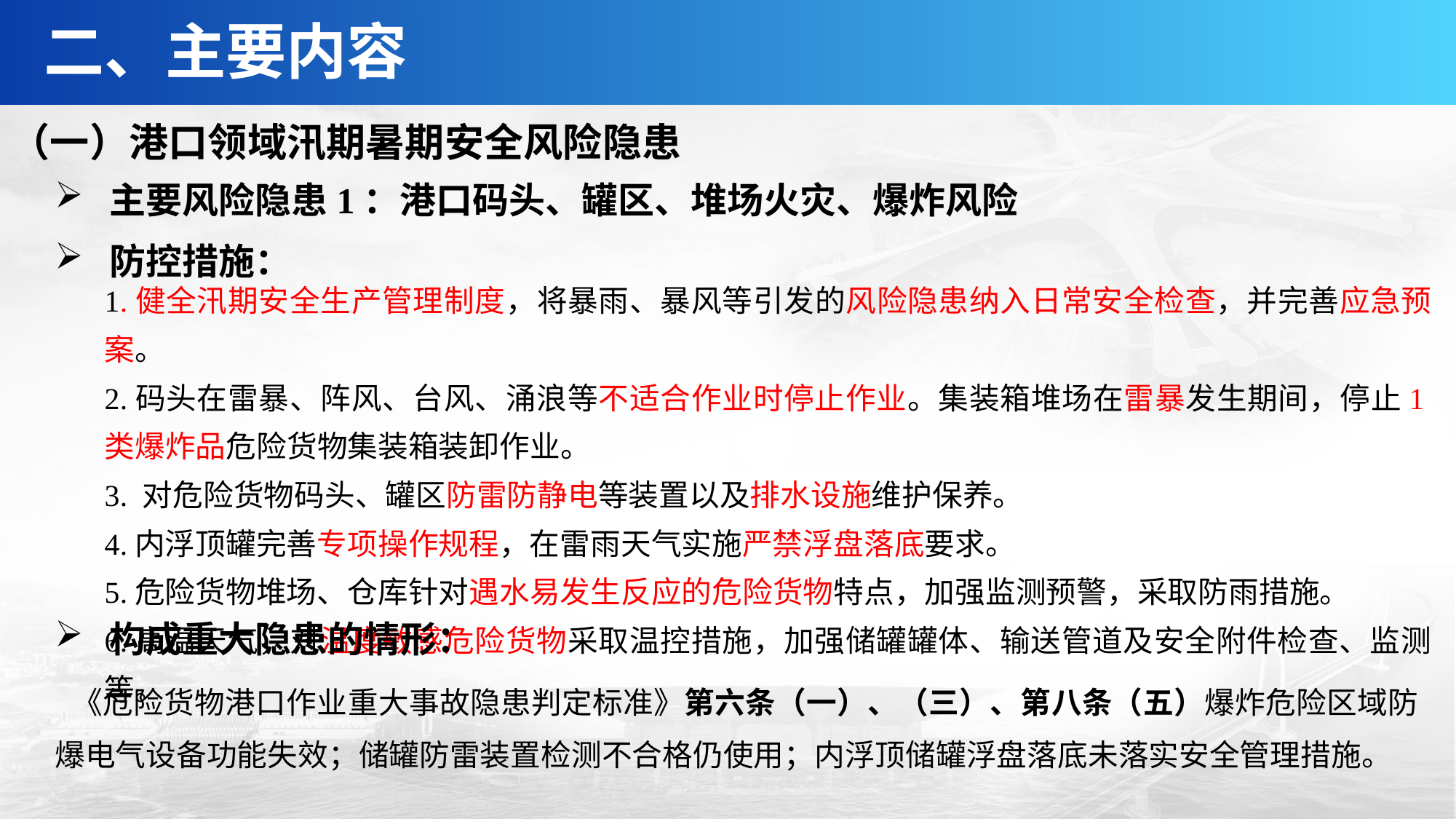

二、主要内容
（一）港口领域汛期暑期安全风险隐患
主要风险隐患1：港口码头、罐区、堆场火灾、爆炸风险
防控措施：
1.健全汛期安全生产管理制度，将暴雨、暴风等引发的风险隐患纳入日常安全检查，并完善应急预案。
2.码头在雷暴、阵风、台风、涌浪等不适合作业时停止作业。集装箱堆场在雷暴发生期间，停止1类爆炸品危险货物集装箱装卸作业。
3. 对危险货物码头、罐区防雷防静电等装置以及排水设施维护保养。
4.内浮顶罐完善专项操作规程，在雷雨天气实施严禁浮盘落底要求。
5.危险货物堆场、仓库针对遇水易发生反应的危险货物特点，加强监测预警，采取防雨措施。
6.高温天气，对温度敏感危险货物采取温控措施，加强储罐罐体、输送管道及安全附件检查、监测等。
构成重大隐患的情形：
 《危险货物港口作业重大事故隐患判定标准》第六条（一）、（三）、第八条（五）爆炸危险区域防爆电气设备功能失效；储罐防雷装置检测不合格仍使用；内浮顶储罐浮盘落底未落实安全管理措施。
6